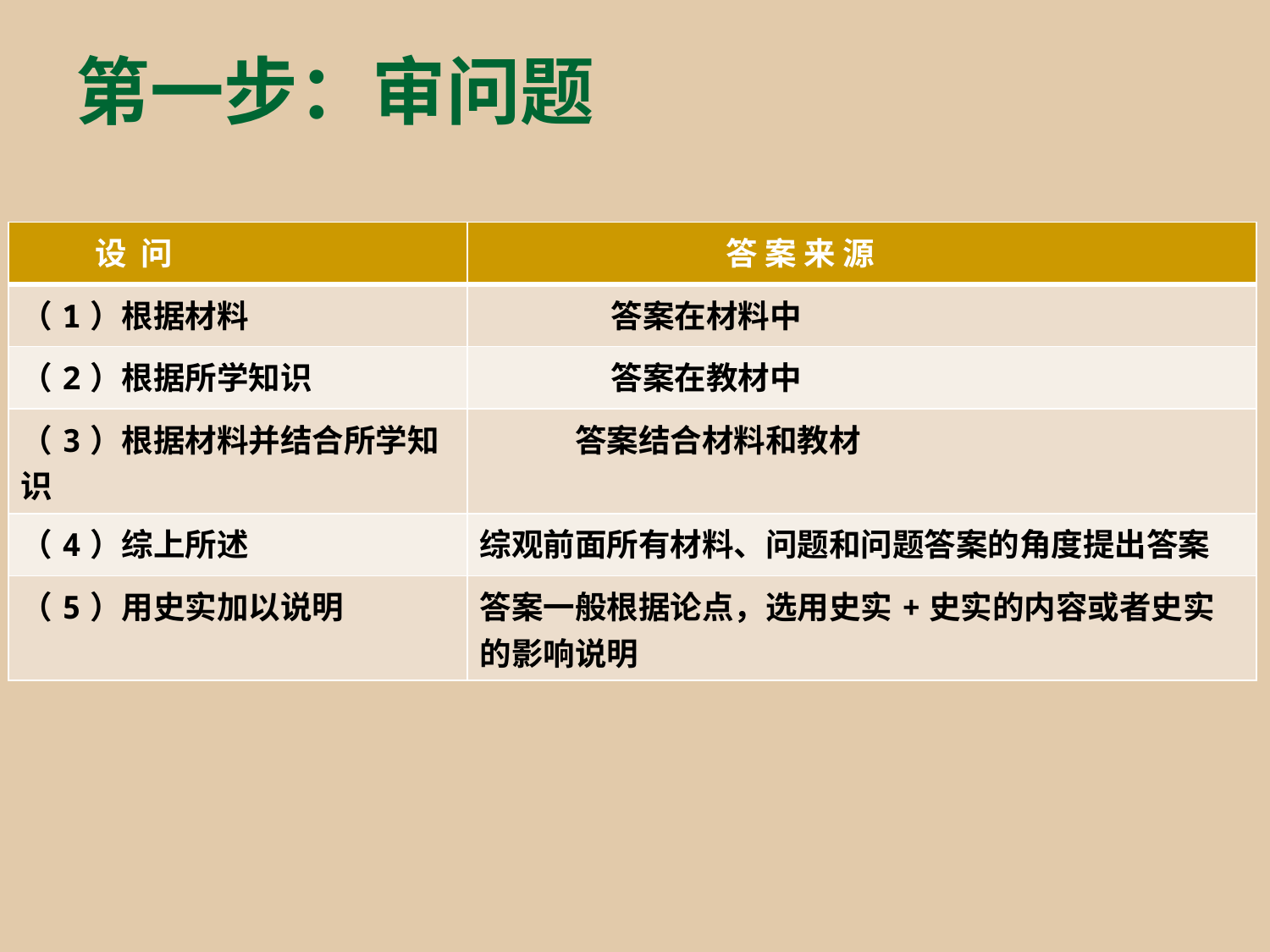

# 第一步：审问题
| 设 问 | 答 案 来 源 |
| --- | --- |
| （1）根据材料 | 答案在材料中 |
| （2）根据所学知识 | 答案在教材中 |
| （3）根据材料并结合所学知识 | 答案结合材料和教材 |
| （4）综上所述 | 综观前面所有材料、问题和问题答案的角度提出答案 |
| （5）用史实加以说明 | 答案一般根据论点，选用史实+史实的内容或者史实的影响说明 |